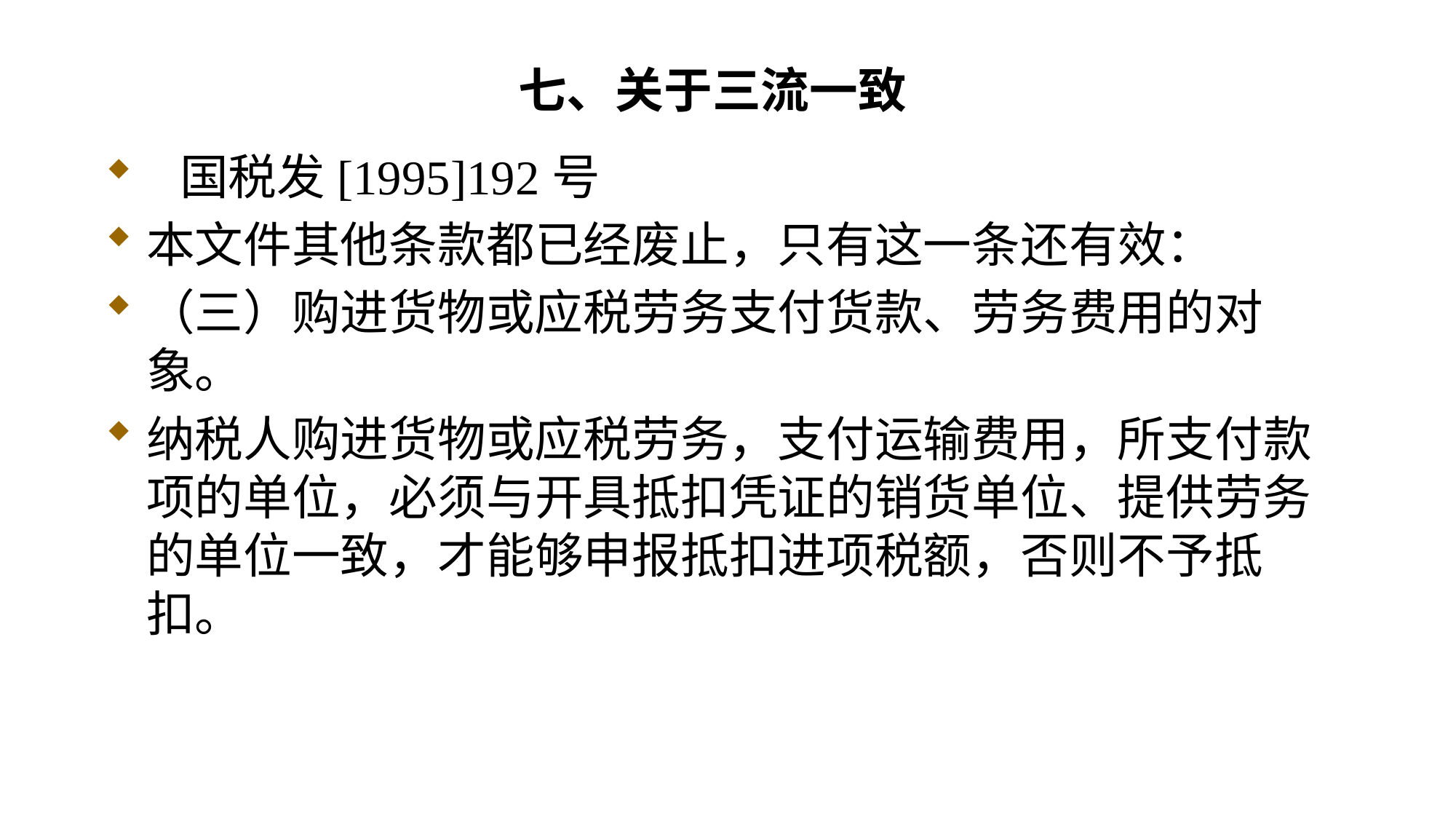

# 七、关于三流一致
  国税发[1995]192号
本文件其他条款都已经废止，只有这一条还有效：
（三）购进货物或应税劳务支付货款、劳务费用的对象。
纳税人购进货物或应税劳务，支付运输费用，所支付款项的单位，必须与开具抵扣凭证的销货单位、提供劳务的单位一致，才能够申报抵扣进项税额，否则不予抵扣。